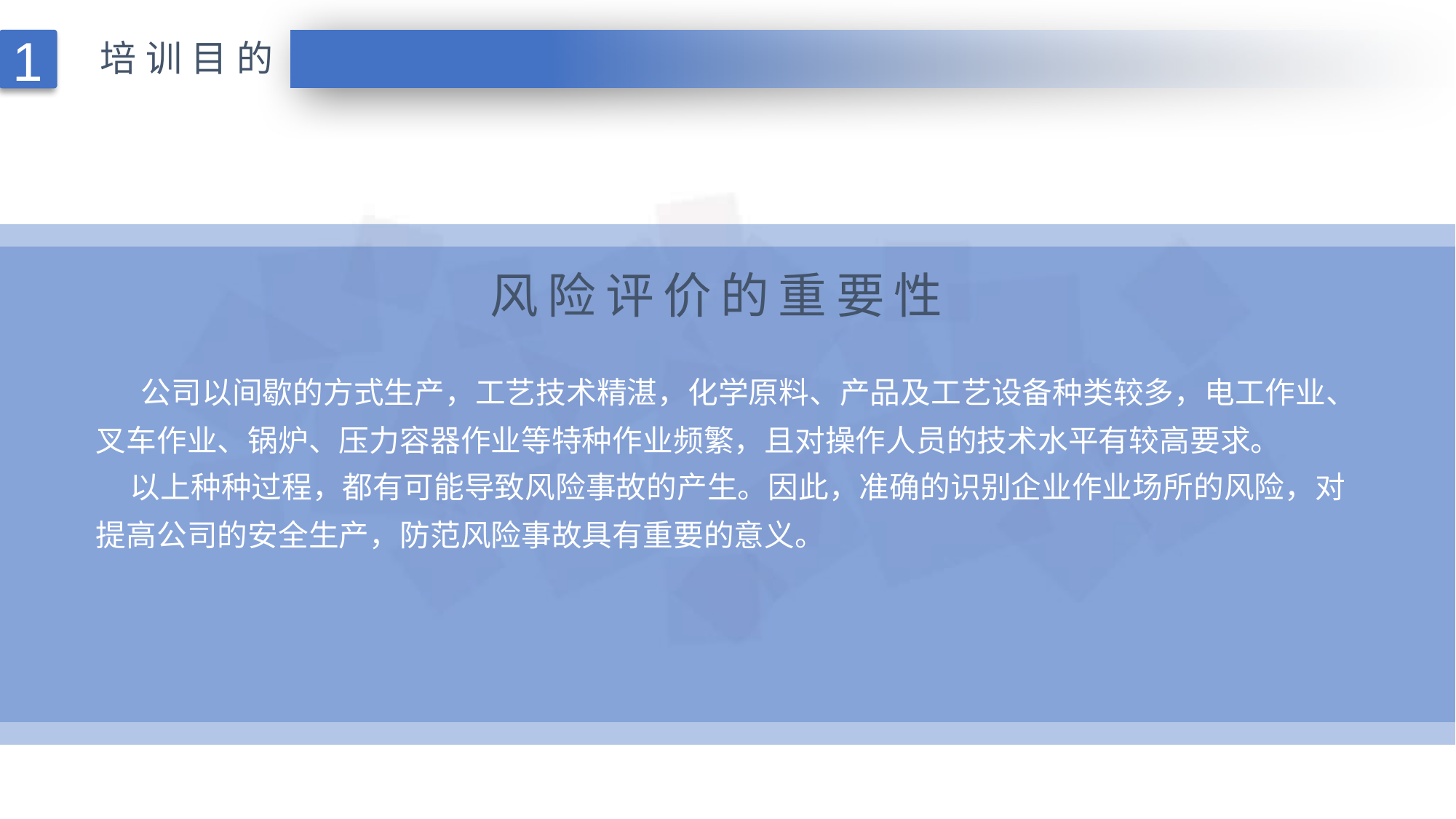

1
培训目的

风险评价的重要性
      公司以间歇的方式生产，工艺技术精湛，化学原料、产品及工艺设备种类较多，电工作业、叉车作业、锅炉、压力容器作业等特种作业频繁，且对操作人员的技术水平有较高要求。
    以上种种过程，都有可能导致风险事故的产生。因此，准确的识别企业作业场所的风险，对提高公司的安全生产，防范风险事故具有重要的意义。